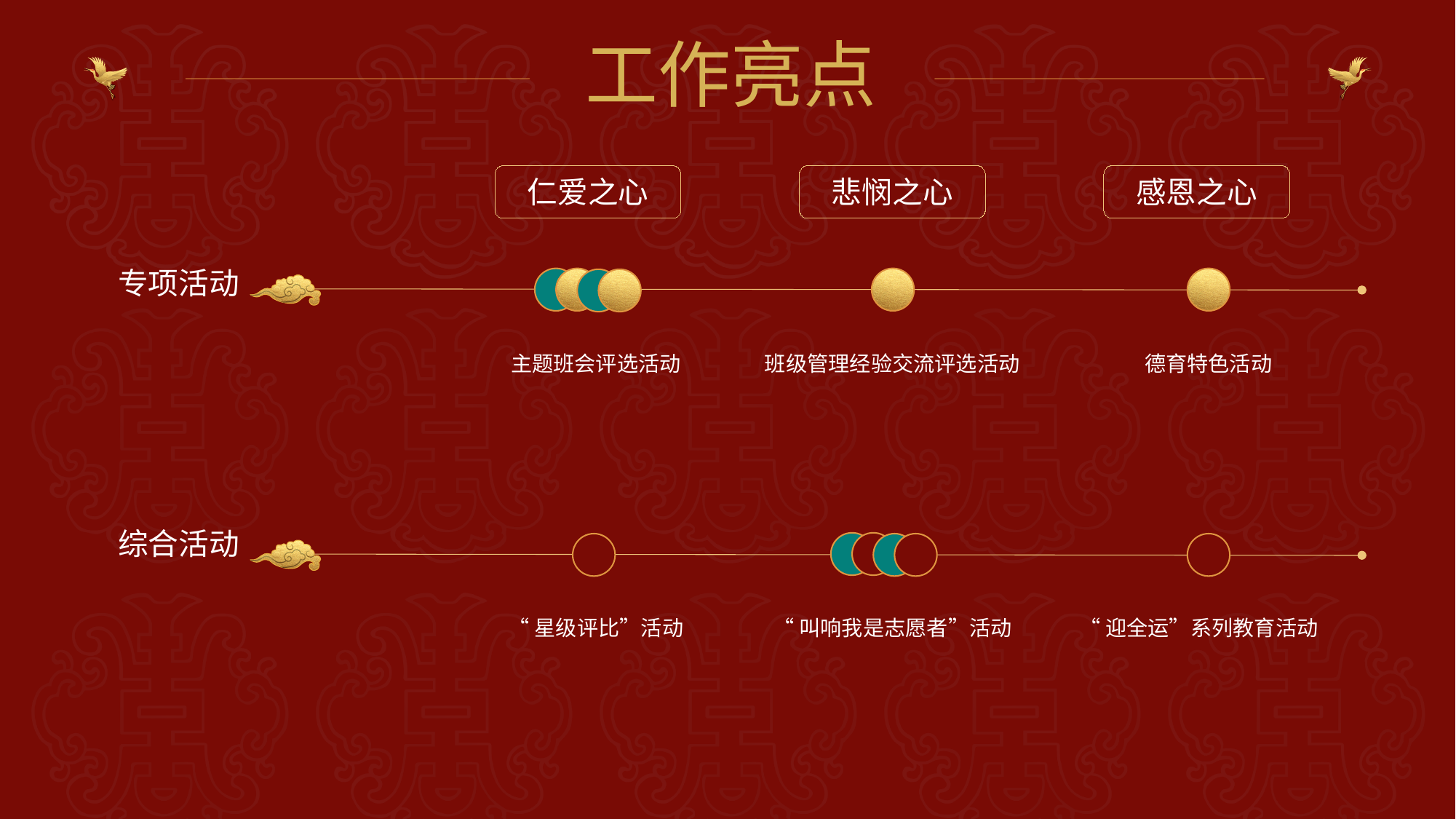

工作亮点
仁爱之心
悲悯之心
感恩之心
专项活动

主题班会评选活动
班级管理经验交流评选活动
德育特色活动
综合活动

“星级评比”活动
“叫响我是志愿者”活动
“迎全运”系列教育活动